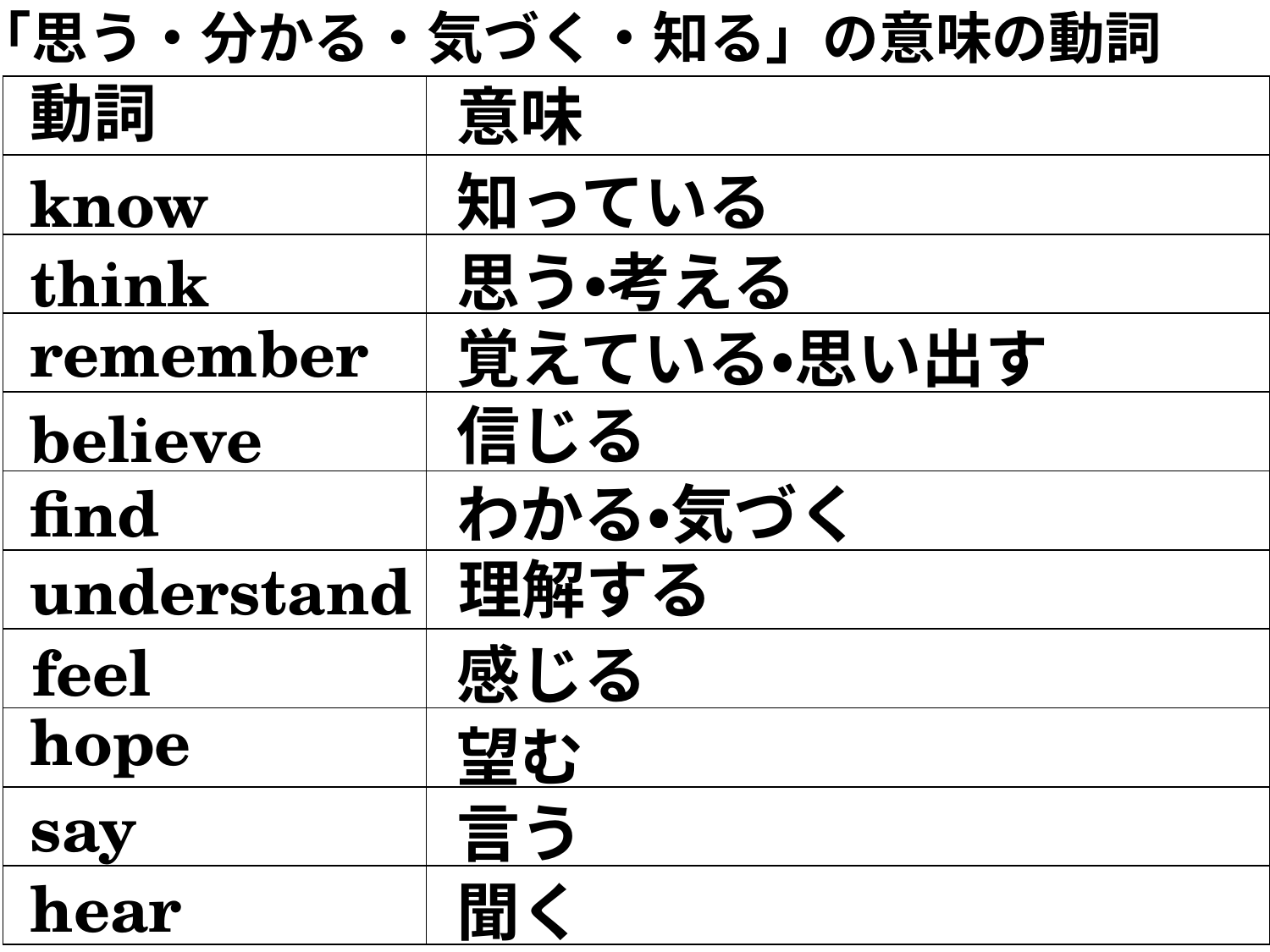

「思う・分かる・気づく・知る」の意味の動詞
動詞
意味
|  |  |
| --- | --- |
|  |  |
|  |  |
|  |  |
|  |  |
|  |  |
|  |  |
|  |  |
|  |  |
|  |  |
|  |  |
知っている

know
思う・考える
think
remember
覚えている・思い出す
信じる
believe
find
わかる・気づく
理解する
understand
feel
感じる
hope
望む
say
言う
hear
聞く